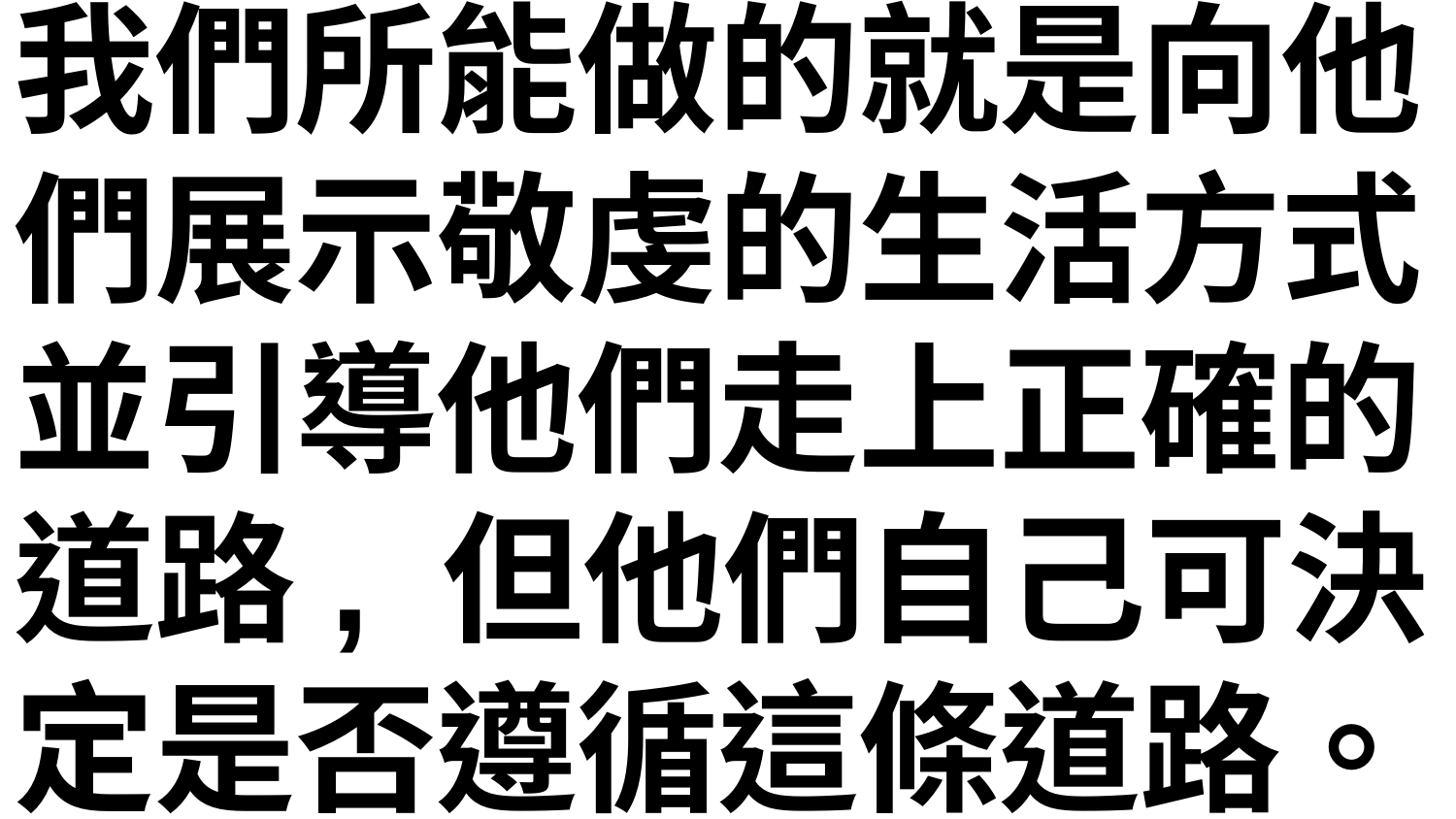

我們所能做的就是向他們展示敬虔的生活方式,並引導他們走上正確的道路, 但他們自己可決定是否遵循這條道路。